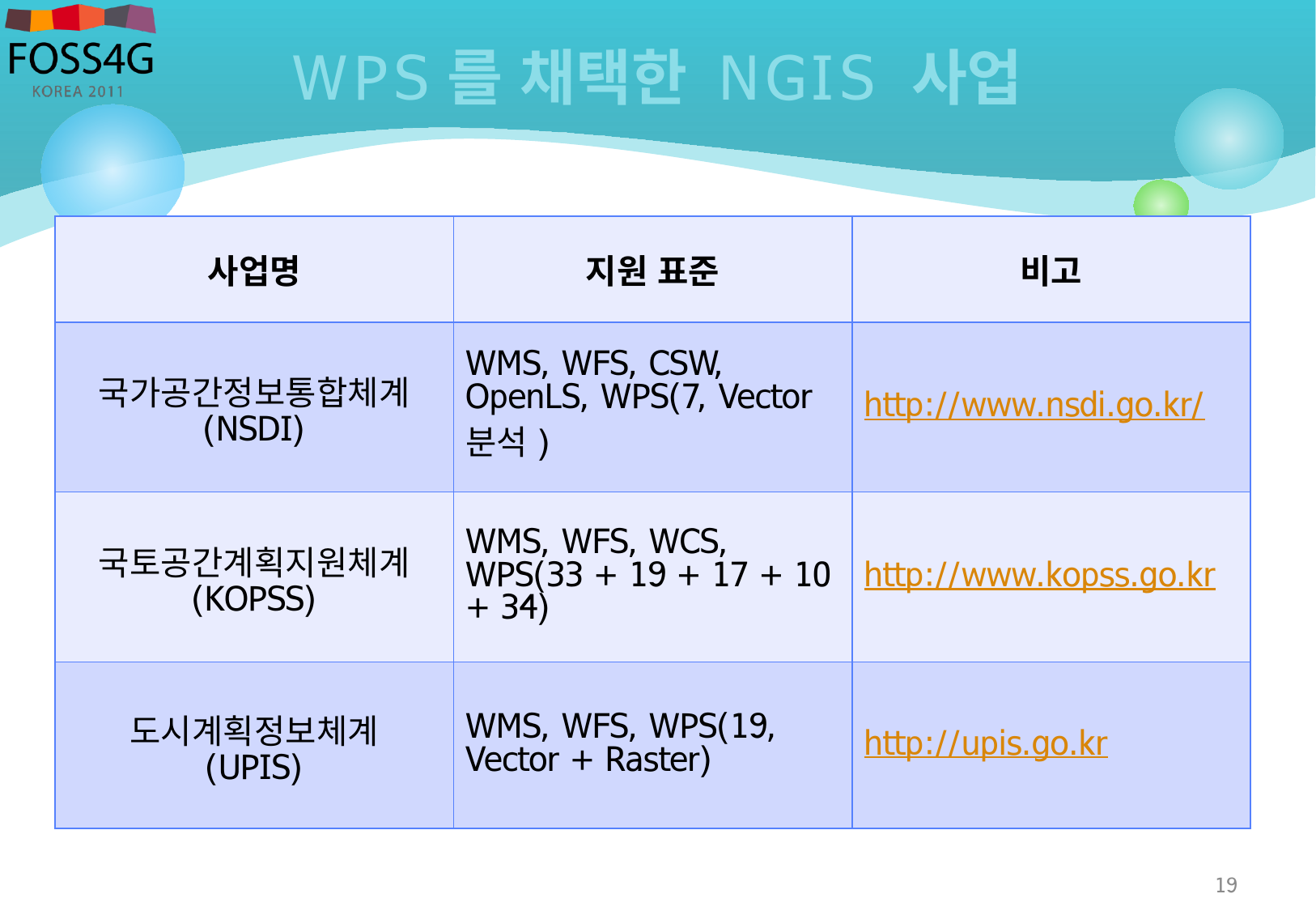

# WPS를 채택한 NGIS 사업
| 사업명 | 지원 표준 | 비고 |
| --- | --- | --- |
| 국가공간정보통합체계 (NSDI) | WMS, WFS, CSW, OpenLS, WPS(7, Vector분석) | http://www.nsdi.go.kr/ |
| 국토공간계획지원체계 (KOPSS) | WMS, WFS, WCS, WPS(33 + 19 + 17 + 10 + 34) | http://www.kopss.go.kr |
| 도시계획정보체계 (UPIS) | WMS, WFS, WPS(19, Vector + Raster) | http://upis.go.kr |
19